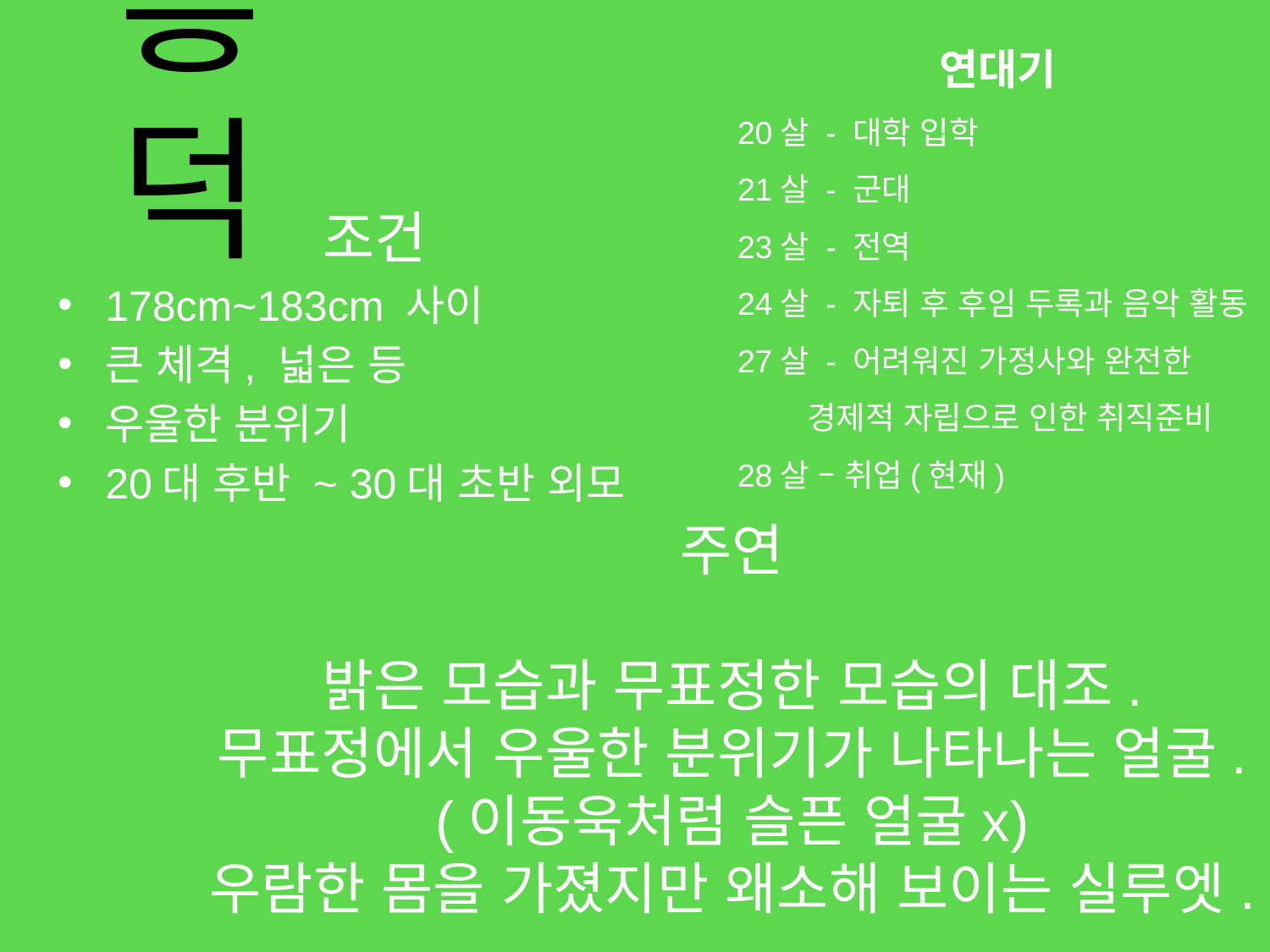

# 흥덕
연대기
20살 - 대학 입학
21살 - 군대
23살 - 전역
24살 - 자퇴 후 후임 두록과 음악 활동
27살 - 어려워진 가정사와 완전한
       경제적 자립으로 인한 취직준비
28살 – 취업(현재)

조건
178cm~183cm 사이
큰 체격, 넓은 등
우울한 분위기
20대 후반 ~ 30대 초반 외모
주연

밝은 모습과 무표정한 모습의 대조.
무표정에서 우울한 분위기가 나타나는 얼굴.
(이동욱처럼 슬픈 얼굴x)
우람한 몸을 가졌지만 왜소해 보이는 실루엣.